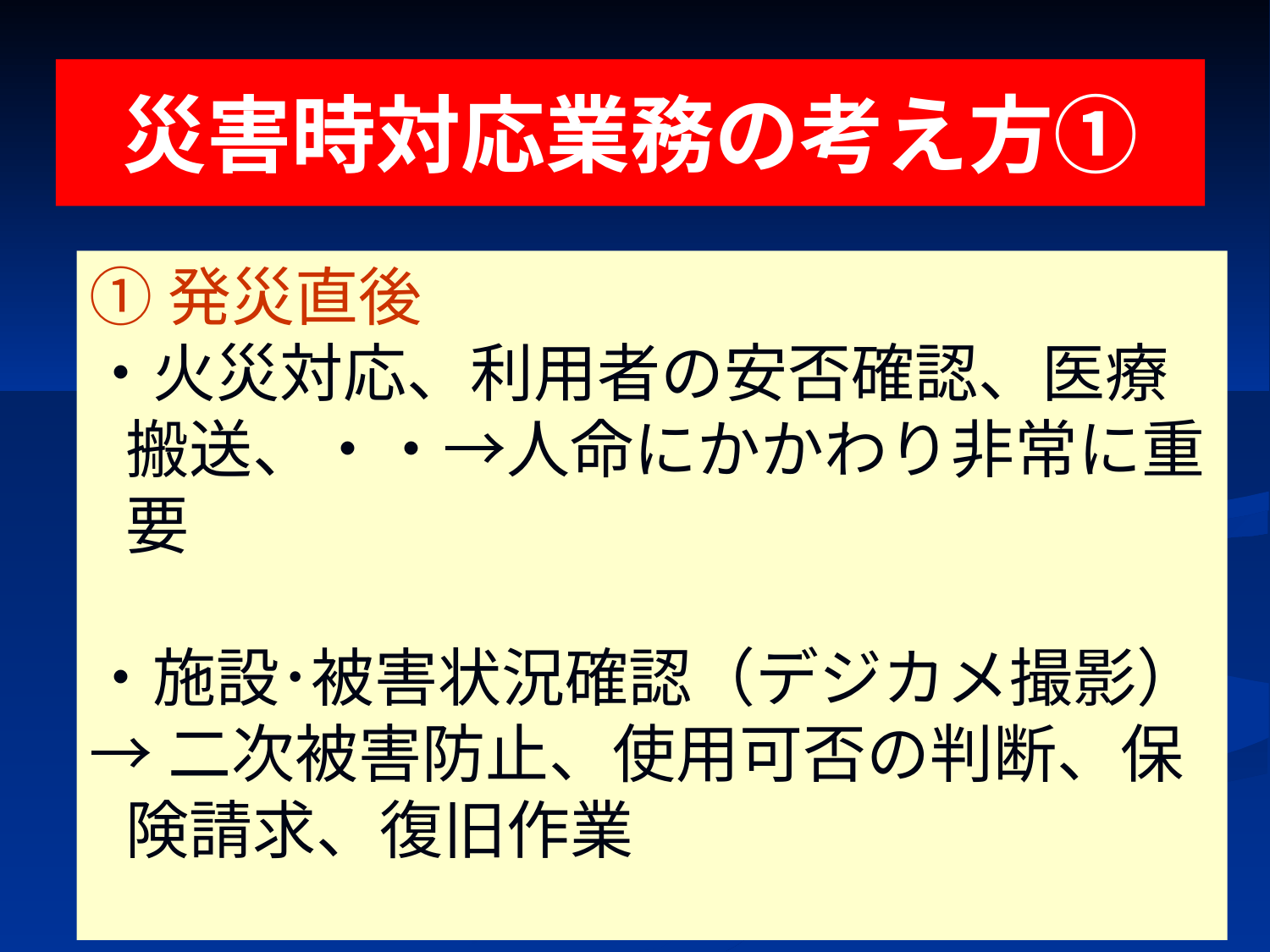

# 災害時対応業務の考え方①
①発災直後
・火災対応、利用者の安否確認、医療搬送、・・→人命にかかわり非常に重要

・施設･被害状況確認（デジカメ撮影）
→二次被害防止、使用可否の判断、保険請求、復旧作業